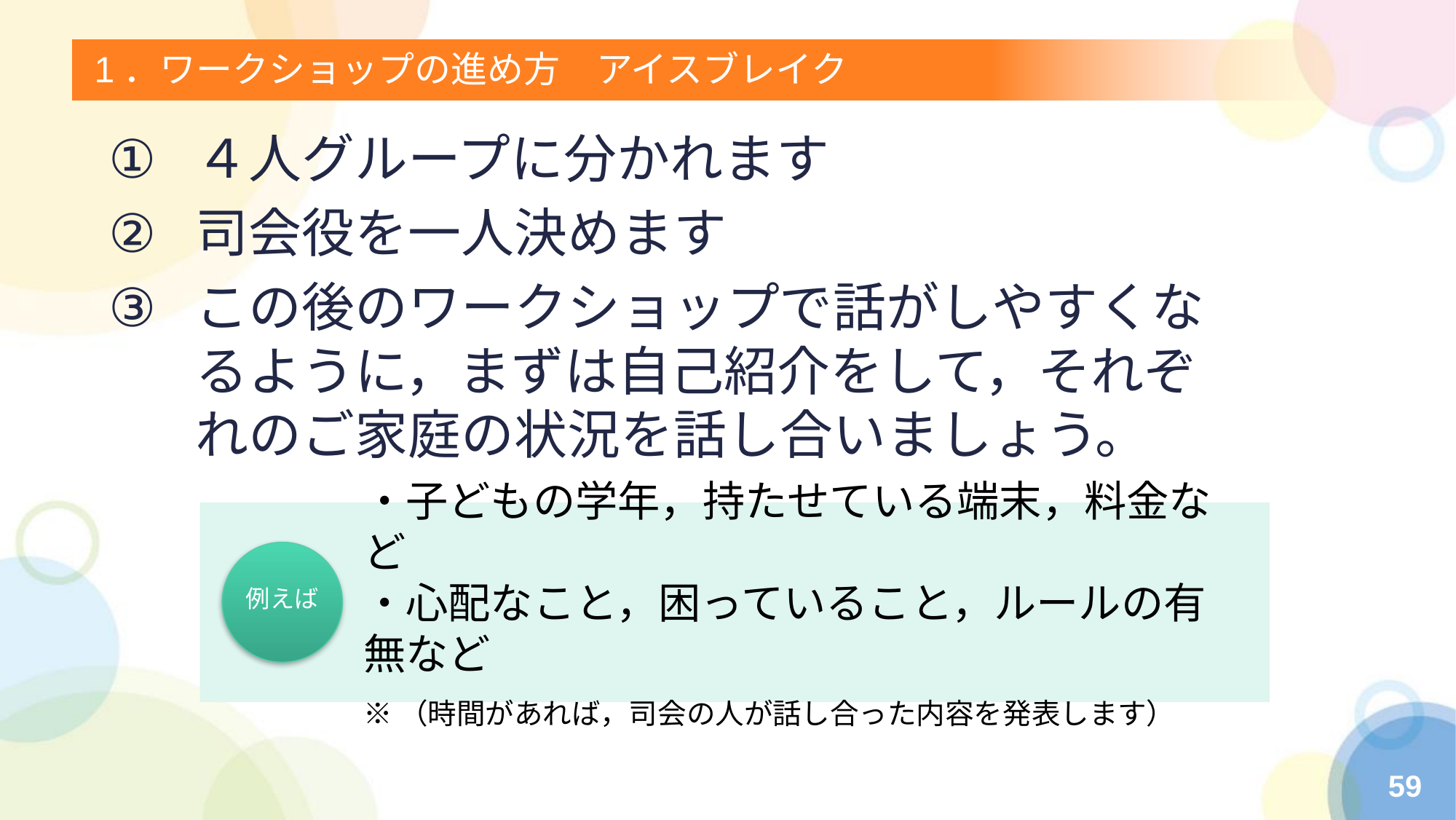

# 1．ワークショップの進め方　アイスブレイク
４人グループに分かれます
司会役を一人決めます
この後のワークショップで話がしやすくなるように，まずは自己紹介をして，それぞれのご家庭の状況を話し合いましょう。
・子どもの学年，持たせている端末，料金など
・心配なこと，困っていること，ルールの有無など
※（時間があれば，司会の人が話し合った内容を発表します）
例えば
59